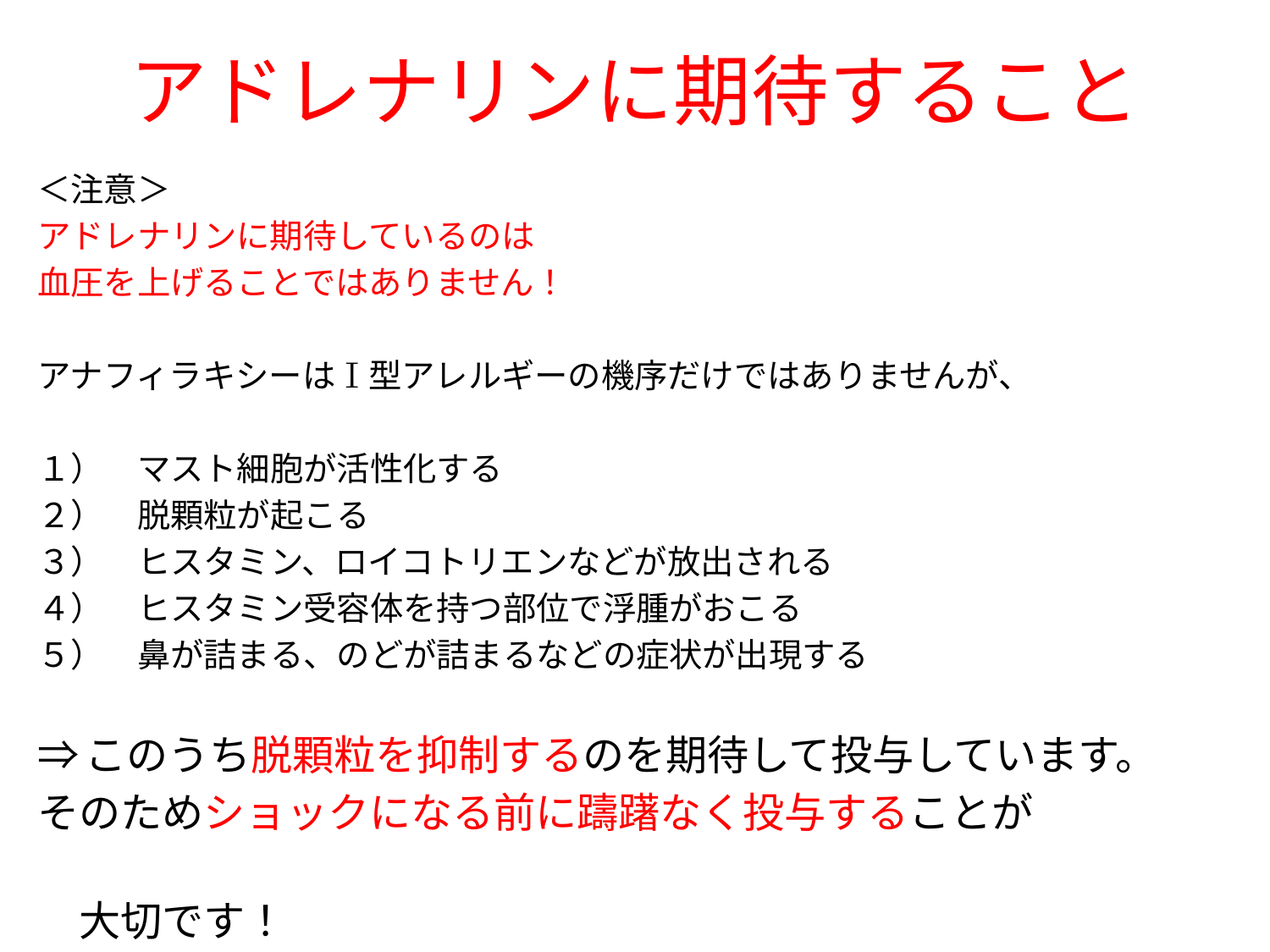

# アドレナリンに期待すること
＜注意＞
アドレナリンに期待しているのは
血圧を上げることではありません！

アナフィラキシーはⅠ型アレルギーの機序だけではありませんが、

１）　マスト細胞が活性化する
２）　脱顆粒が起こる
３）　ヒスタミン、ロイコトリエンなどが放出される
４）　ヒスタミン受容体を持つ部位で浮腫がおこる
５）　鼻が詰まる、のどが詰まるなどの症状が出現する

⇒このうち脱顆粒を抑制するのを期待して投与しています。
そのためショックになる前に躊躇なく投与することが
　　　　　　　　　　　　　　　　　　　　　　　　　　　　　大切です！